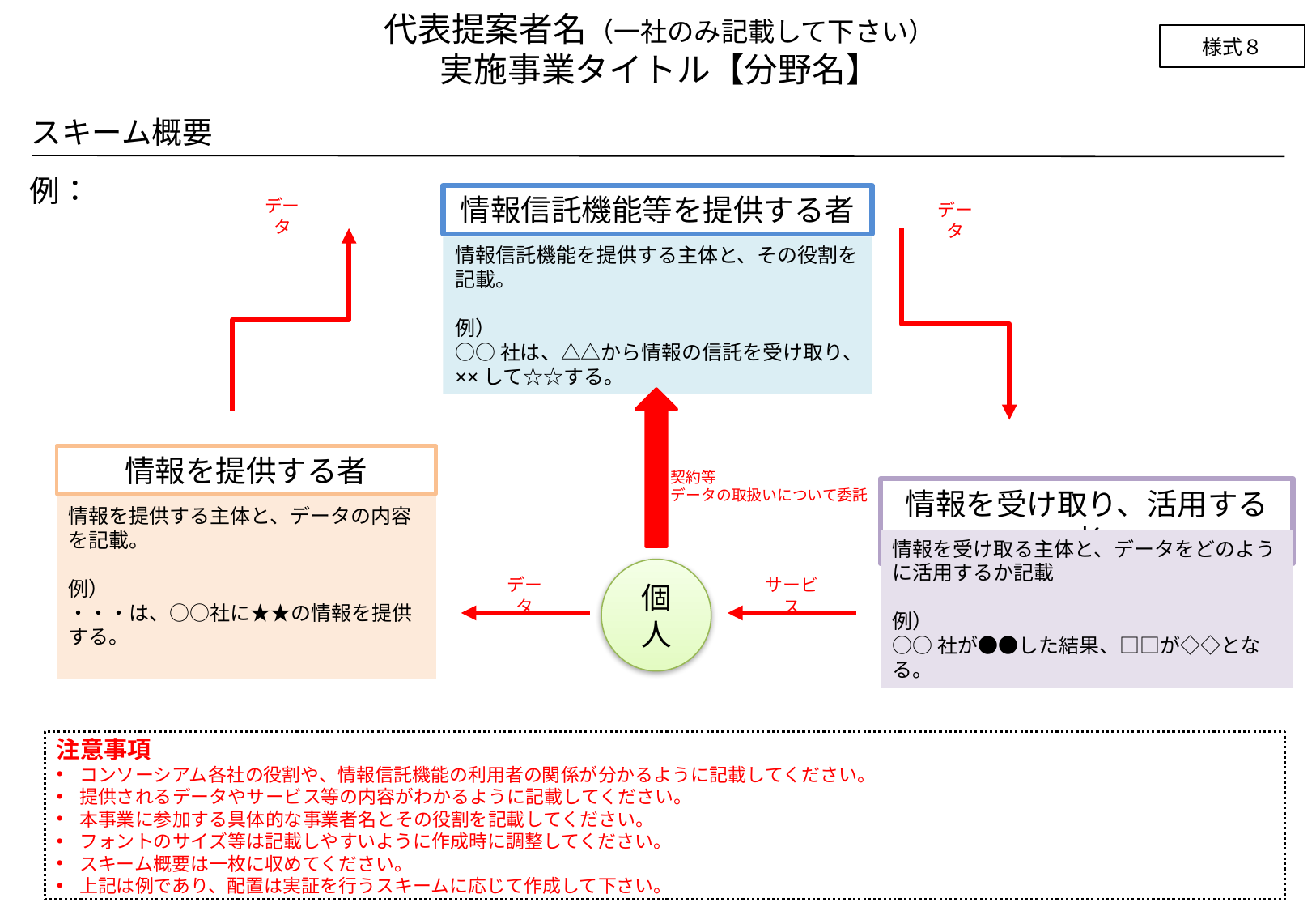

代表提案者名（一社のみ記載して下さい）
実施事業タイトル【分野名】
様式８
スキーム概要
例：
情報信託機能等を提供する者
情報信託機能を提供する主体と、その役割を記載。

例）
○○社は、△△から情報の信託を受け取り、××して☆☆する。
データ
データ
サービス等

情報を提供する者
情報を提供する主体と、データの内容を記載。

例）
・・・は、○○社に★★の情報を提供する。

事業主体
ステイクホルダーの名称を記載
（実証における具体的な事業者名等を記載）
ステイクホルダーが担う
役割を記載する
●●●●
※データの名称を記載
（バイタルデータ、気温・室温データ等）
●●●●
※サービスの名称を記載
ステイクホルダーの名称を記載
（実証における具体的な事業者名等を記載）
ステイクホルダーが担う
役割を記載する
ステイクホルダーの名称を記載
（実証における具体的な事業者名等を記載）
ステイクホルダーが担う
役割を記載する
●●●●
●●●●
契約等
データの取扱いについて委託
情報を受け取り、活用する者
情報を受け取る主体と、データをどのように活用するか記載

例）
○○社が●●した結果、□□が◇◇となる。
個人
データ
サービス
注意事項
コンソーシアム各社の役割や、情報信託機能の利用者の関係が分かるように記載してください。
提供されるデータやサービス等の内容がわかるように記載してください。
本事業に参加する具体的な事業者名とその役割を記載してください。
フォントのサイズ等は記載しやすいように作成時に調整してください。
スキーム概要は一枚に収めてください。
上記は例であり、配置は実証を行うスキームに応じて作成して下さい。